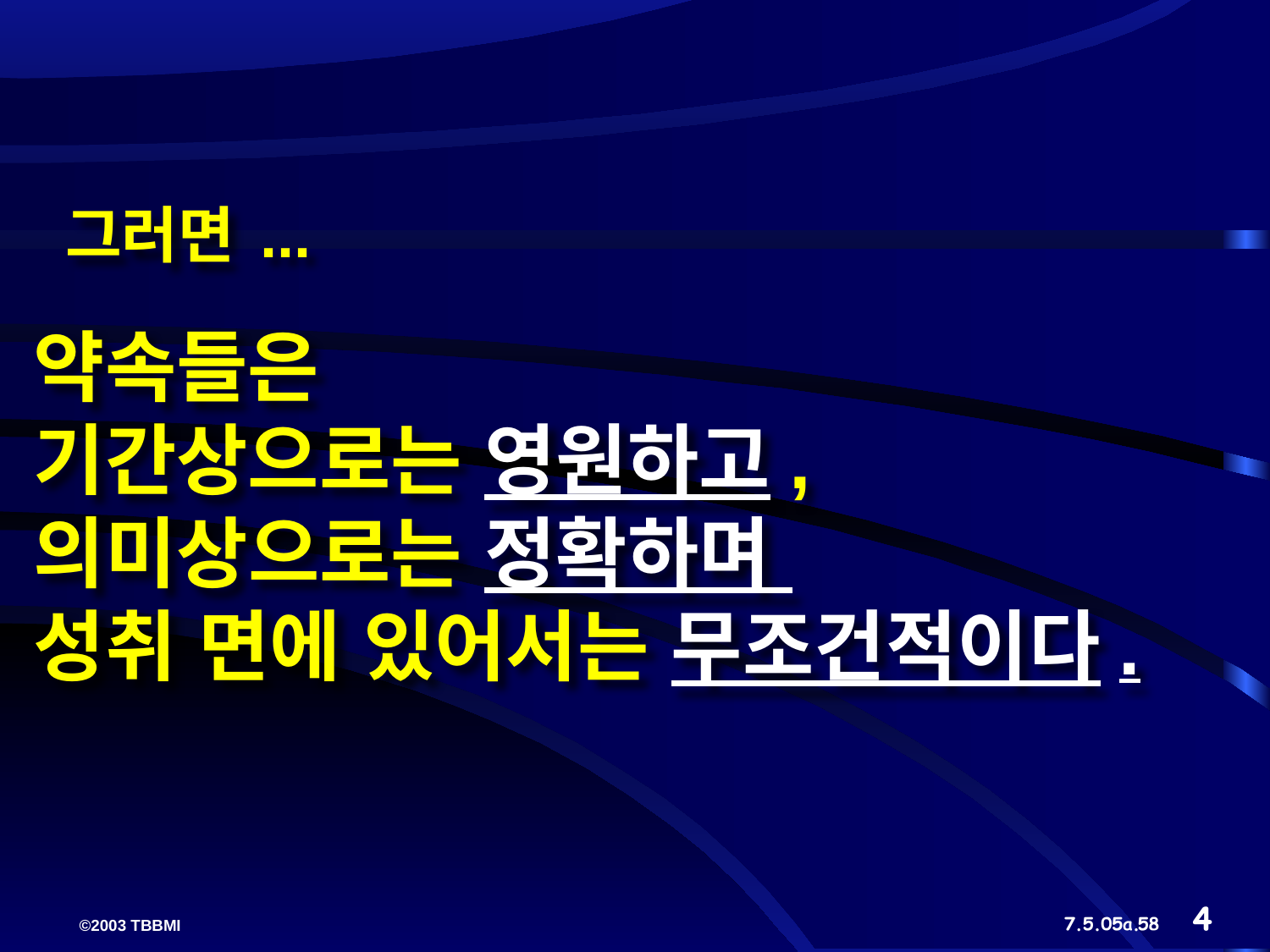

그러면...

약속들은
기간상으로는 영원하고, 의미상으로는 정확하며
성취 면에 있어서는 무조건적이다.

4
7.5.05a.
58
©2003 TBBMI